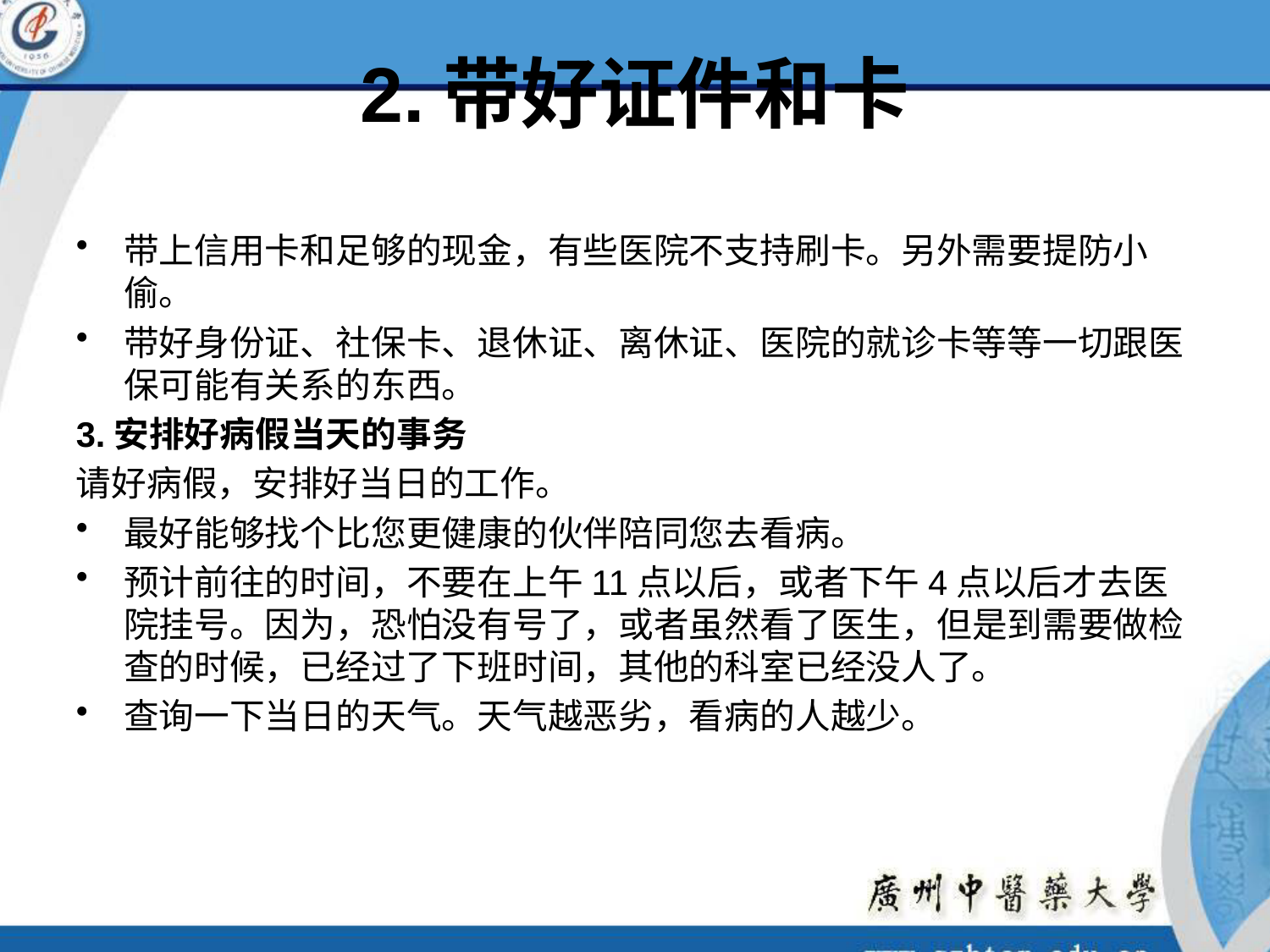

# 2.带好证件和卡
带上信用卡和足够的现金，有些医院不支持刷卡。另外需要提防小偷。
带好身份证、社保卡、退休证、离休证、医院的就诊卡等等一切跟医保可能有关系的东西。
3.安排好病假当天的事务
请好病假，安排好当日的工作。
最好能够找个比您更健康的伙伴陪同您去看病。
预计前往的时间，不要在上午11点以后，或者下午4点以后才去医院挂号。因为，恐怕没有号了，或者虽然看了医生，但是到需要做检查的时候，已经过了下班时间，其他的科室已经没人了。
查询一下当日的天气。天气越恶劣，看病的人越少。